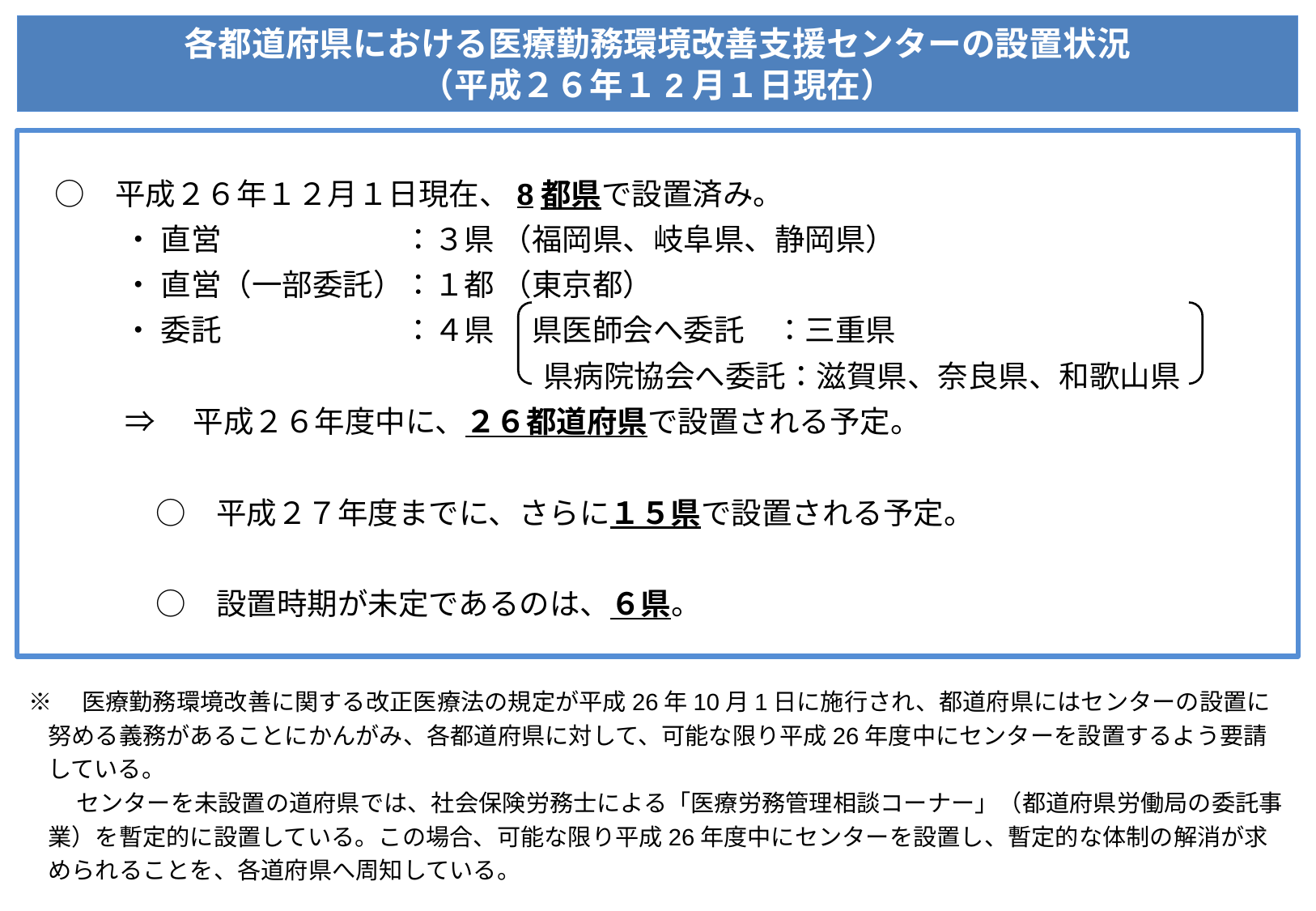

# 各都道府県における医療勤務環境改善支援センターの設置状況 （平成２６年１2月１日現在）
　○　平成２６年１２月１日現在、8都県で設置済み。
・ 直営　　　　　　：３県 （福岡県、岐阜県、静岡県）
・ 直営（一部委託）：１都 （東京都）
・ 委託　　　　　　：４県 　県医師会へ委託　：三重県
 県病院協会へ委託：滋賀県、奈良県、和歌山県
⇒　平成２６年度中に、２６都道府県で設置される予定。

　○　平成２７年度までに、さらに１５県で設置される予定。

　○　設置時期が未定であるのは、６県。

※　医療勤務環境改善に関する改正医療法の規定が平成26年10月1日に施行され、都道府県にはセンターの設置に努める義務があることにかんがみ、各都道府県に対して、可能な限り平成26年度中にセンターを設置するよう要請している。
センターを未設置の道府県では、社会保険労務士による「医療労務管理相談コーナー」（都道府県労働局の委託事業）を暫定的に設置している。この場合、可能な限り平成26年度中にセンターを設置し、暫定的な体制の解消が求められることを、各道府県へ周知している。